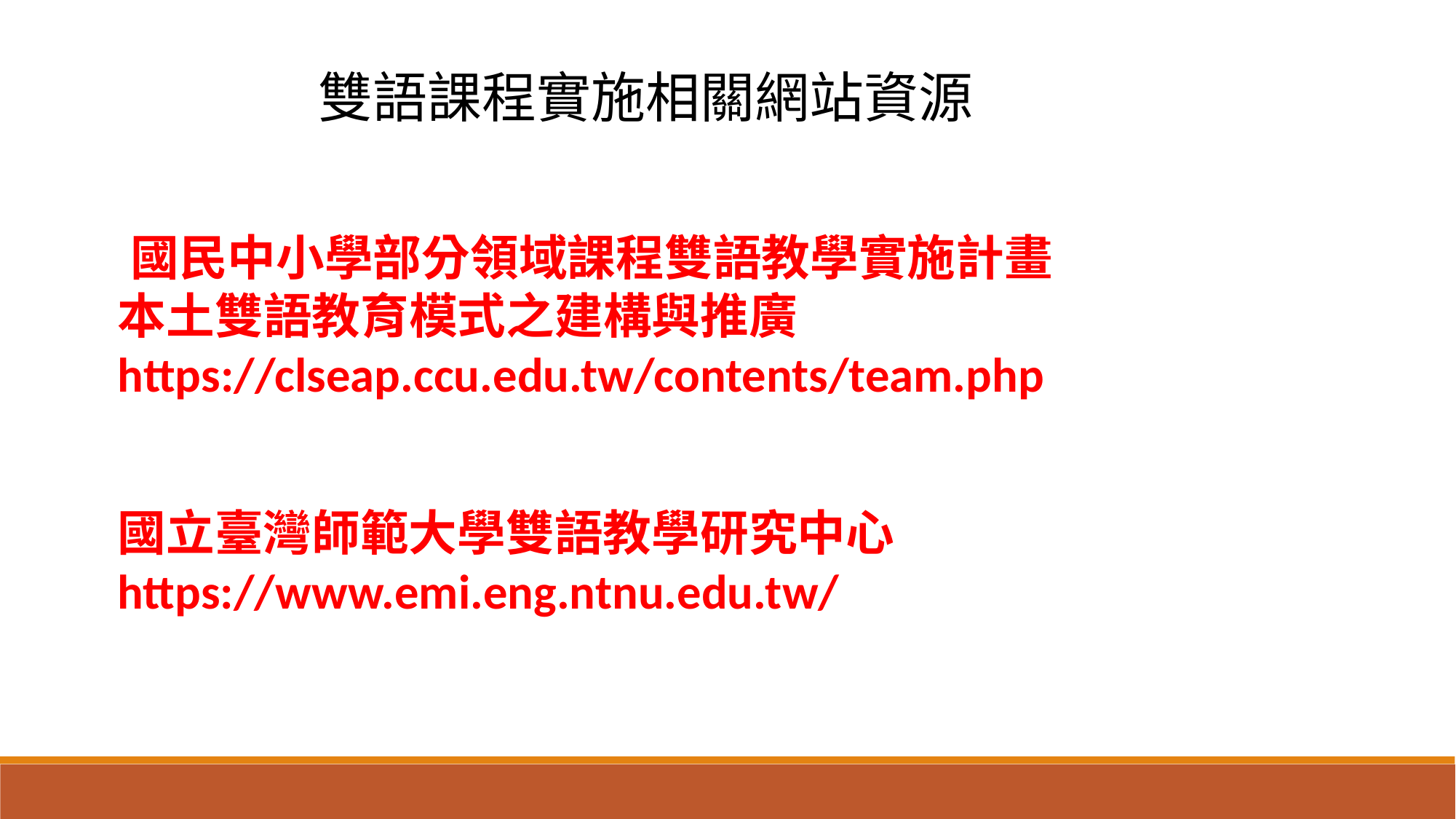

雙語課程實施相關網站資源
 國民中小學部分領域課程雙語教學實施計畫
本土雙語教育模式之建構與推廣
https://clseap.ccu.edu.tw/contents/team.php
國立臺灣師範大學雙語教學研究中心
https://www.emi.eng.ntnu.edu.tw/